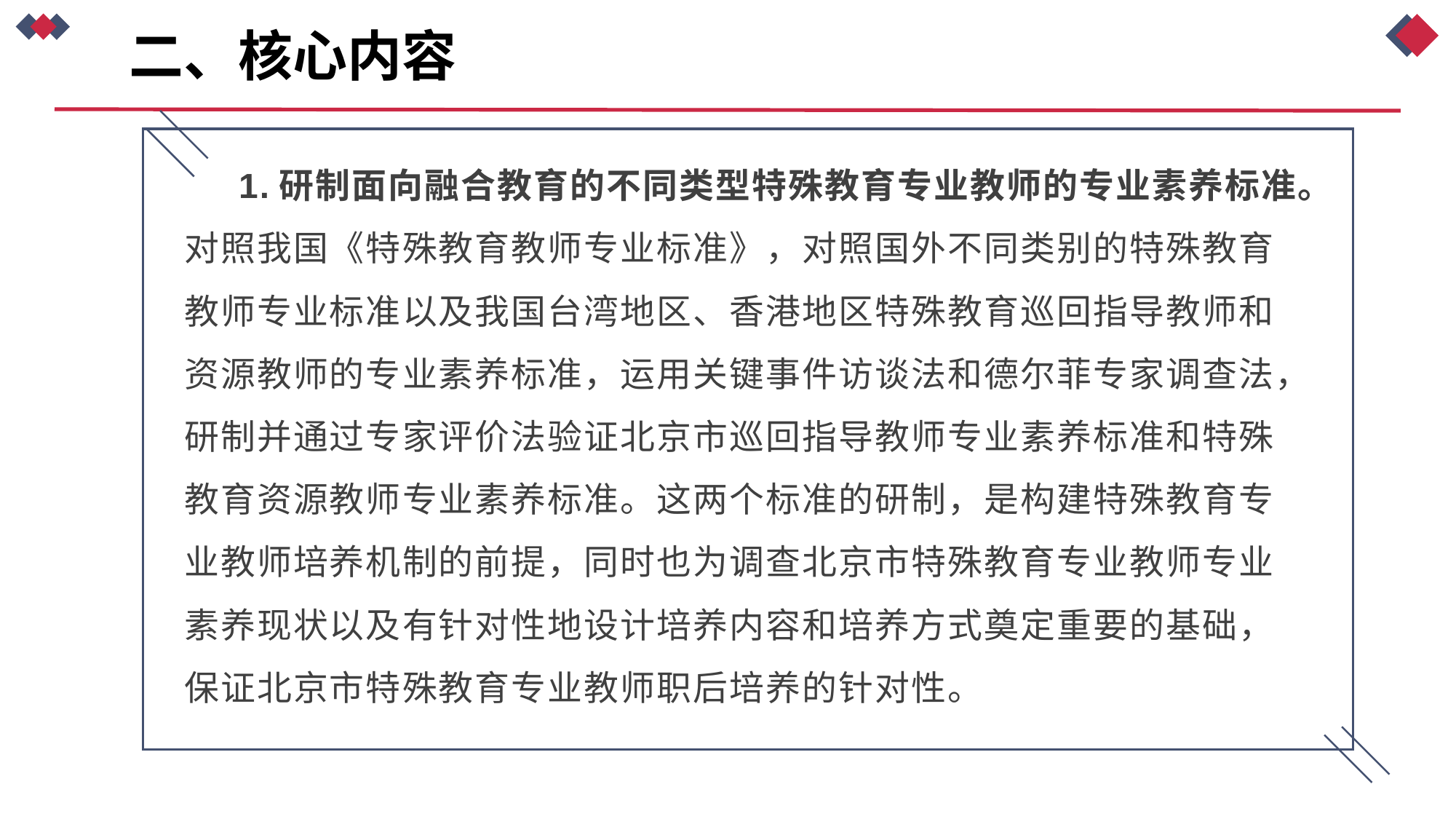

二、核心内容

1.研制面向融合教育的不同类型特殊教育专业教师的专业素养标准。对照我国《特殊教育教师专业标准》，对照国外不同类别的特殊教育教师专业标准以及我国台湾地区、香港地区特殊教育巡回指导教师和资源教师的专业素养标准，运用关键事件访谈法和德尔菲专家调查法，研制并通过专家评价法验证北京市巡回指导教师专业素养标准和特殊教育资源教师专业素养标准。这两个标准的研制，是构建特殊教育专业教师培养机制的前提，同时也为调查北京市特殊教育专业教师专业素养现状以及有针对性地设计培养内容和培养方式奠定重要的基础，保证北京市特殊教育专业教师职后培养的针对性。